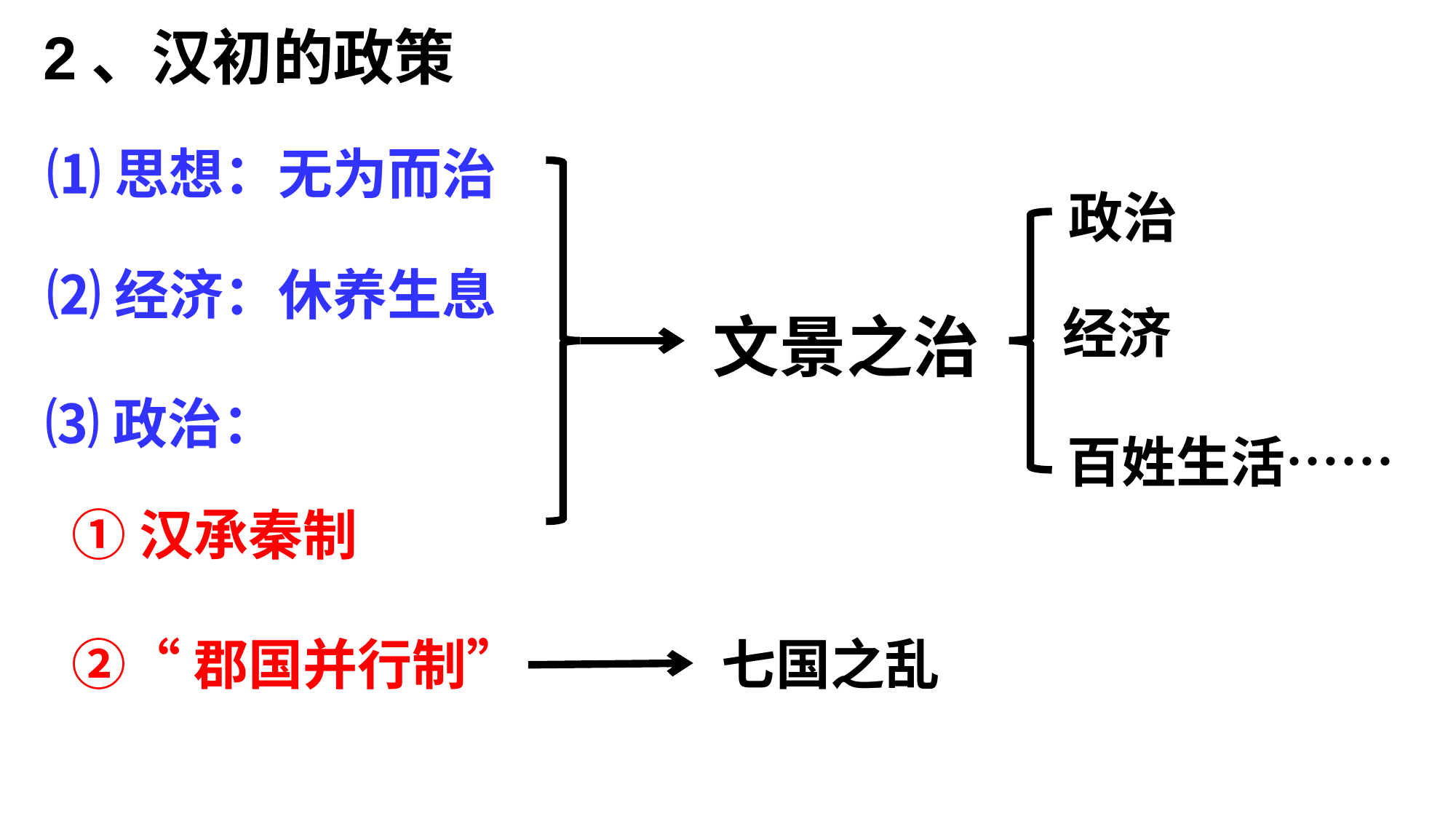

2、汉初的政策
⑴思想：无为而治

政治

⑵经济：休养生息
经济
文景之治
⑶政治：
百姓生活……
①汉承秦制
七国之乱
②“郡国并行制”